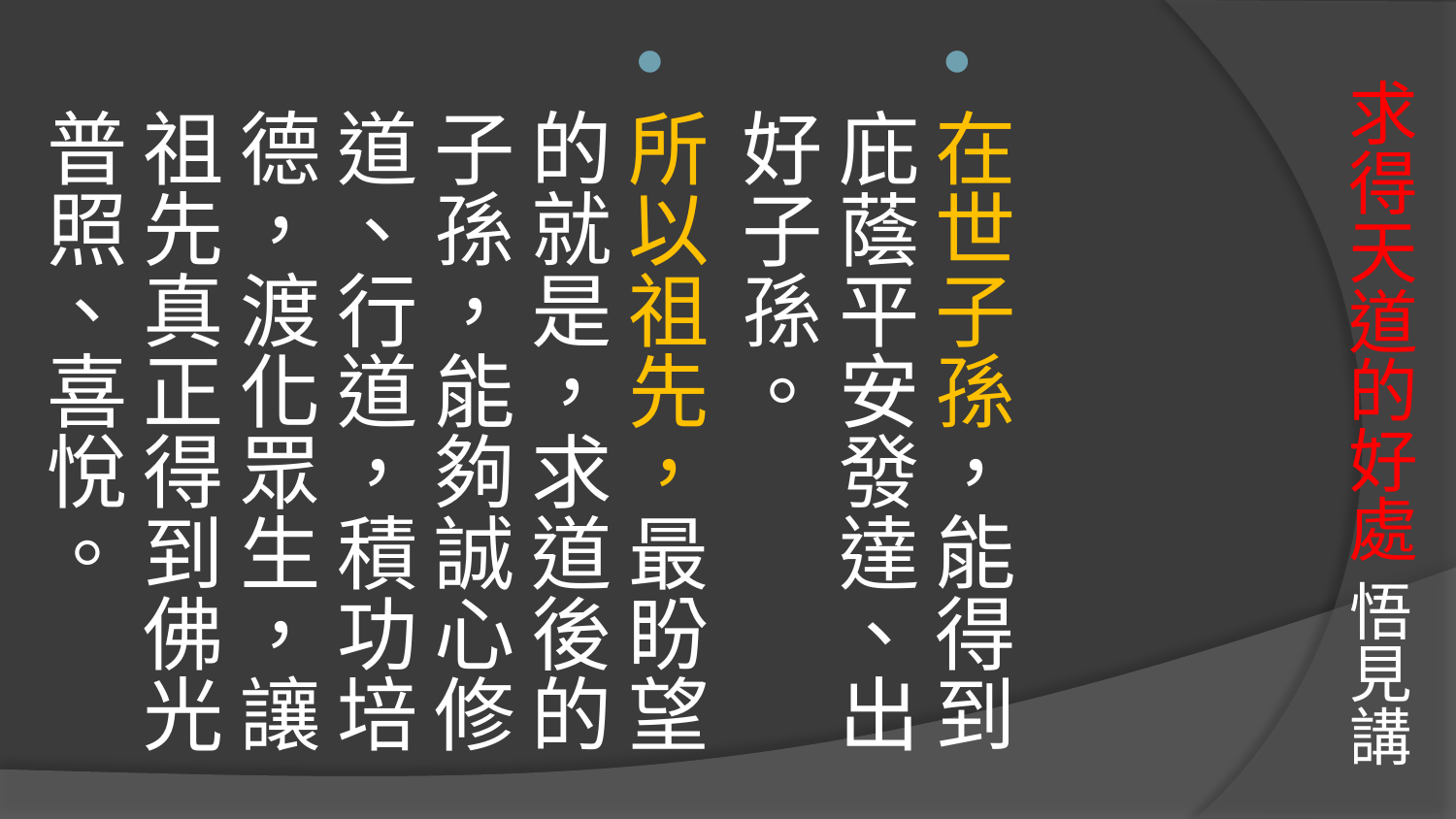

# 求得天道的好處 悟見講
在世子孫，能得到庇蔭平安發達、出好子孫。
所以祖先，最盼望的就是，求道後的子孫，能夠誠心修道、行道，積功培德，渡化眾生，讓祖先真正得到佛光普照、喜悅。